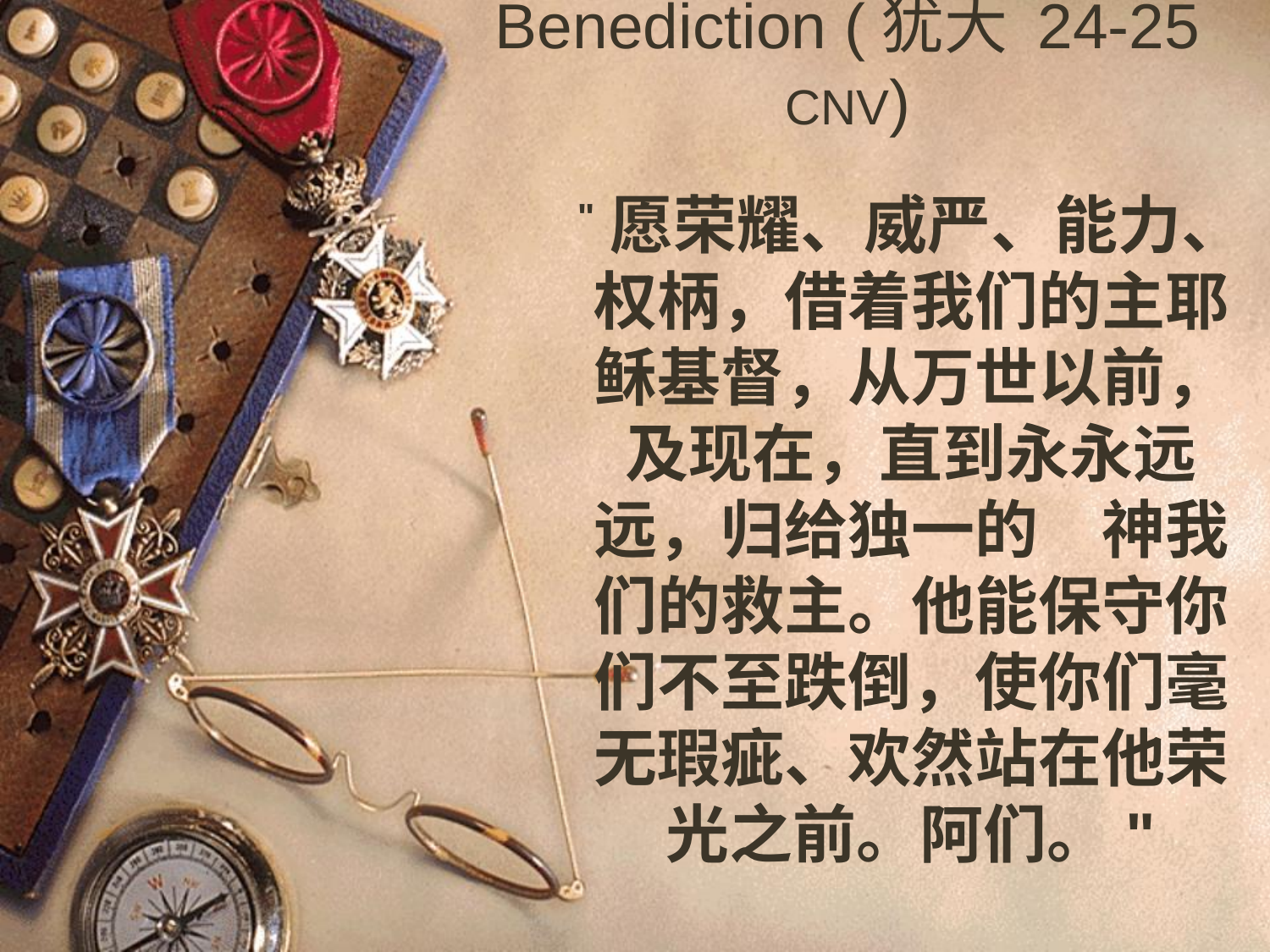

# Benediction (犹大 24-25 CNV)
"愿荣耀、威严、能力、权柄，借着我们的主耶稣基督，从万世以前，及现在，直到永永远远，归给独一的　神我们的救主。他能保守你们不至跌倒，使你们毫无瑕疵、欢然站在他荣光之前。阿们。"